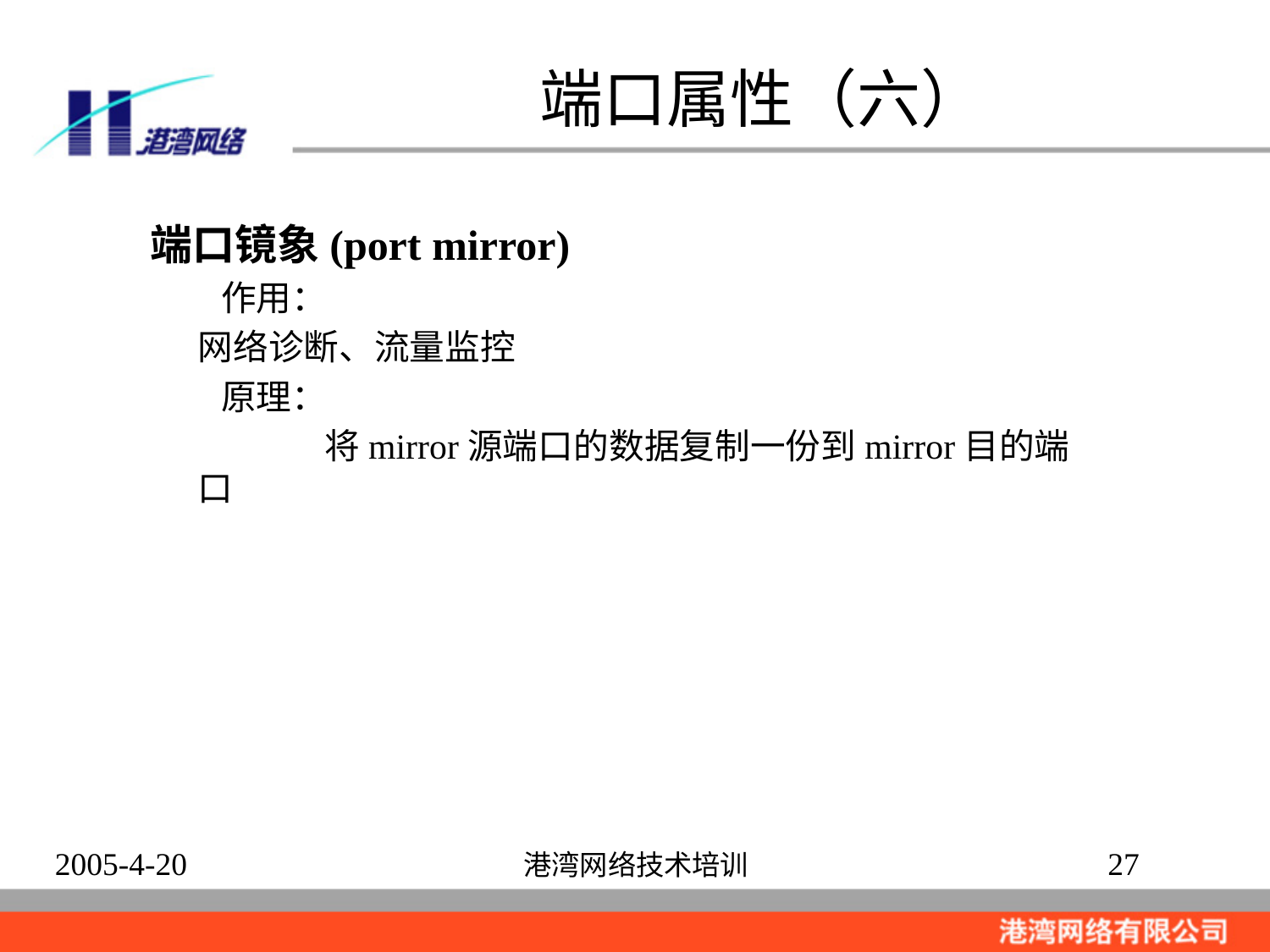

# 端口属性（六）
端口镜象(port mirror)
        作用：
      	网络诊断、流量监控
        原理：
	 	将mirror源端口的数据复制一份到mirror目的端口